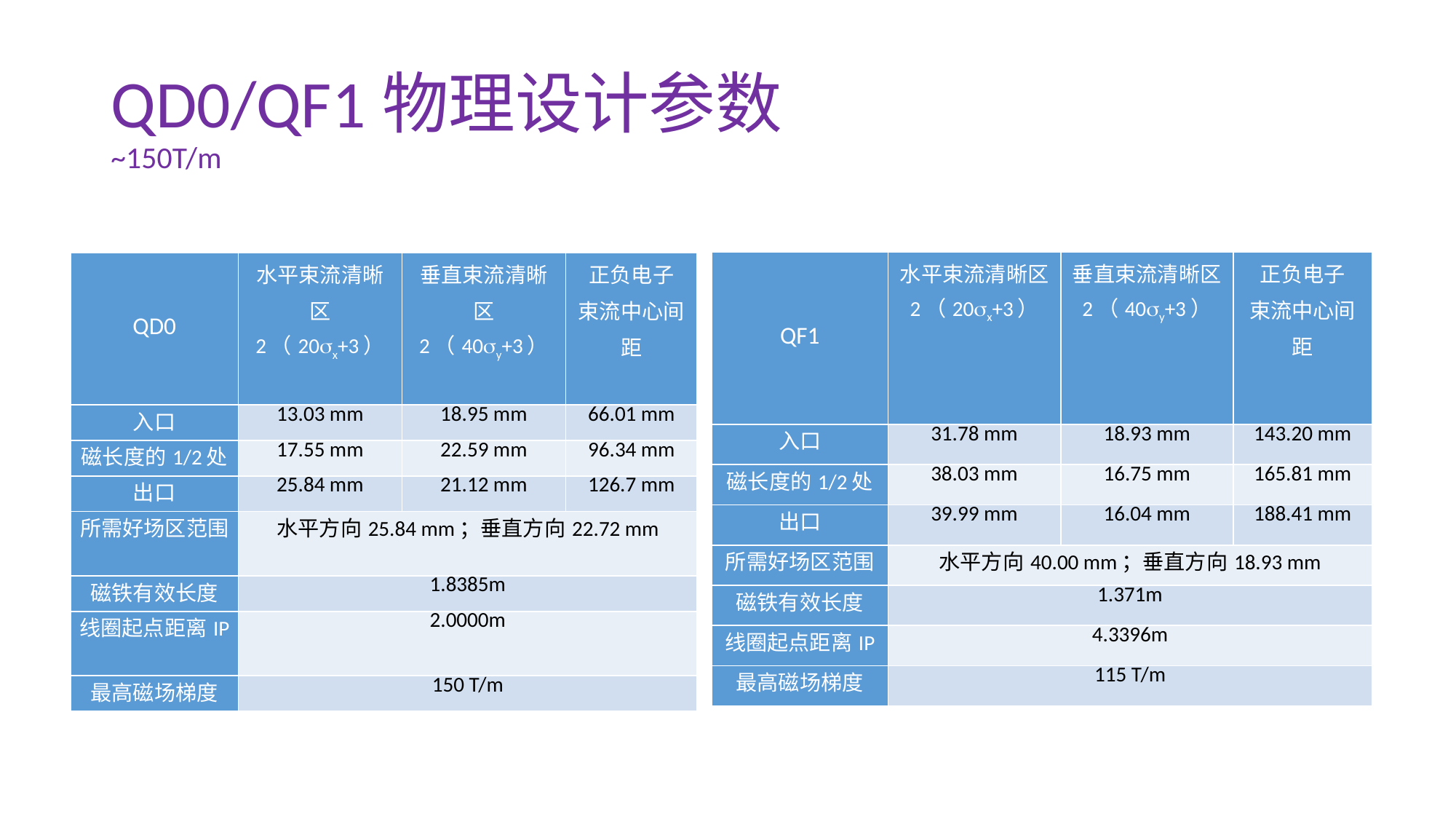

# QD0/QF1物理设计参数 ~150T/m
| QF1 | 水平束流清晰区 2（20σx+3） | 垂直束流清晰区 2（40σy+3） | 正负电子 束流中心间距 |
| --- | --- | --- | --- |
| 入口 | 31.78 mm | 18.93 mm | 143.20 mm |
| 磁长度的1/2处 | 38.03 mm | 16.75 mm | 165.81 mm |
| 出口 | 39.99 mm | 16.04 mm | 188.41 mm |
| 所需好场区范围 | 水平方向40.00 mm；垂直方向18.93 mm |  |  |
| 磁铁有效长度 | 1.371m |  |  |
| 线圈起点距离IP | 4.3396m |  |  |
| 最高磁场梯度 | 115 T/m |  |  |
| QD0 | 水平束流清晰区 2（20σx+3） | 垂直束流清晰区 2（40σy+3） | 正负电子 束流中心间距 |
| --- | --- | --- | --- |
| 入口 | 13.03 mm | 18.95 mm | 66.01 mm |
| 磁长度的1/2处 | 17.55 mm | 22.59 mm | 96.34 mm |
| 出口 | 25.84 mm | 21.12 mm | 126.7 mm |
| 所需好场区范围 | 水平方向25.84 mm；垂直方向22.72 mm |  |  |
| 磁铁有效长度 | 1.8385m |  |  |
| 线圈起点距离IP | 2.0000m |  |  |
| 最高磁场梯度 | 150 T/m |  |  |